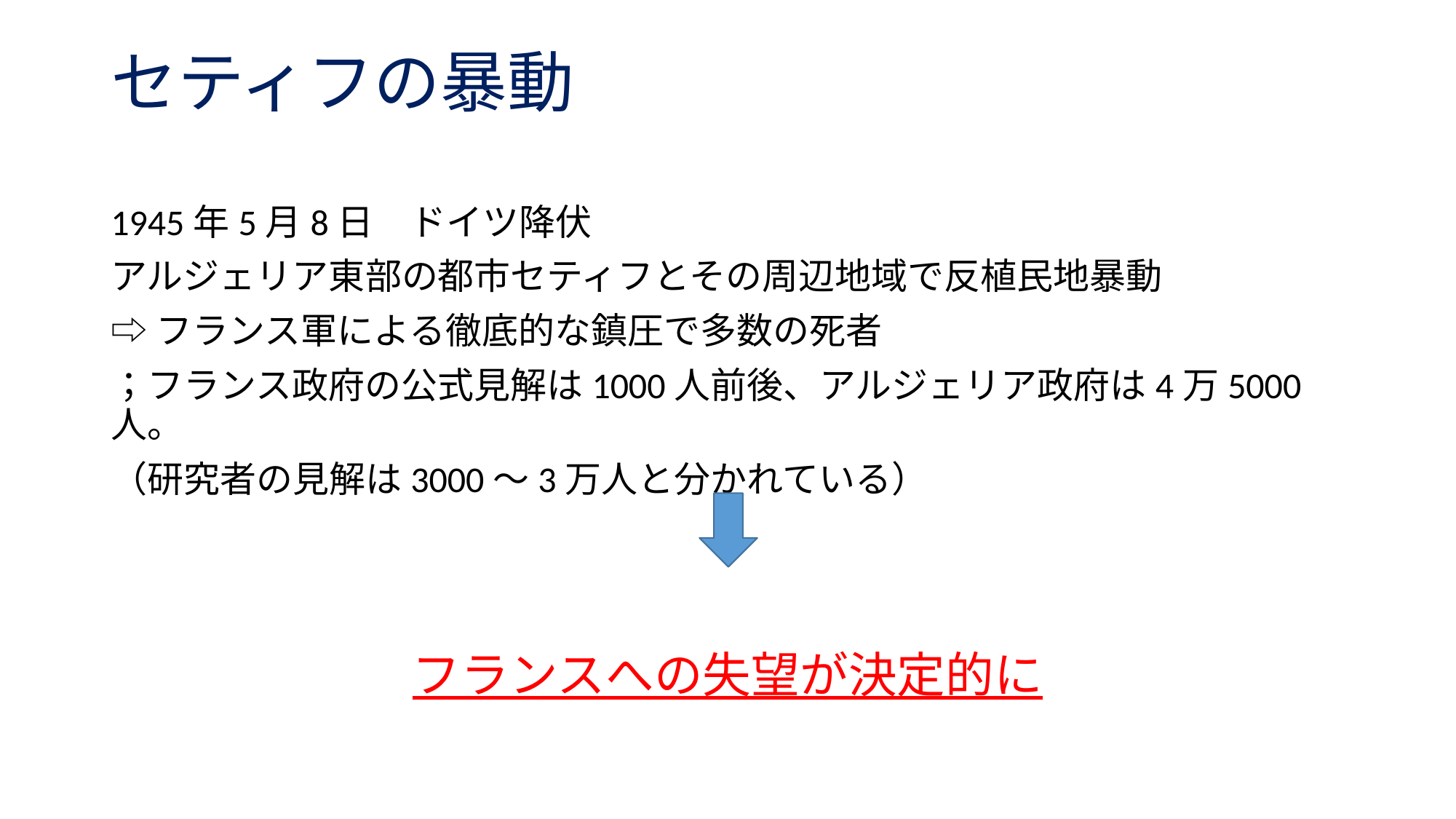

セティフの暴動

1945年5月8日　ドイツ降伏
アルジェリア東部の都市セティフとその周辺地域で反植民地暴動
⇨フランス軍による徹底的な鎮圧で多数の死者
；フランス政府の公式見解は1000人前後、アルジェリア政府は4万5000人。
（研究者の見解は3000～3万人と分かれている）

フランスへの失望が決定的に

#